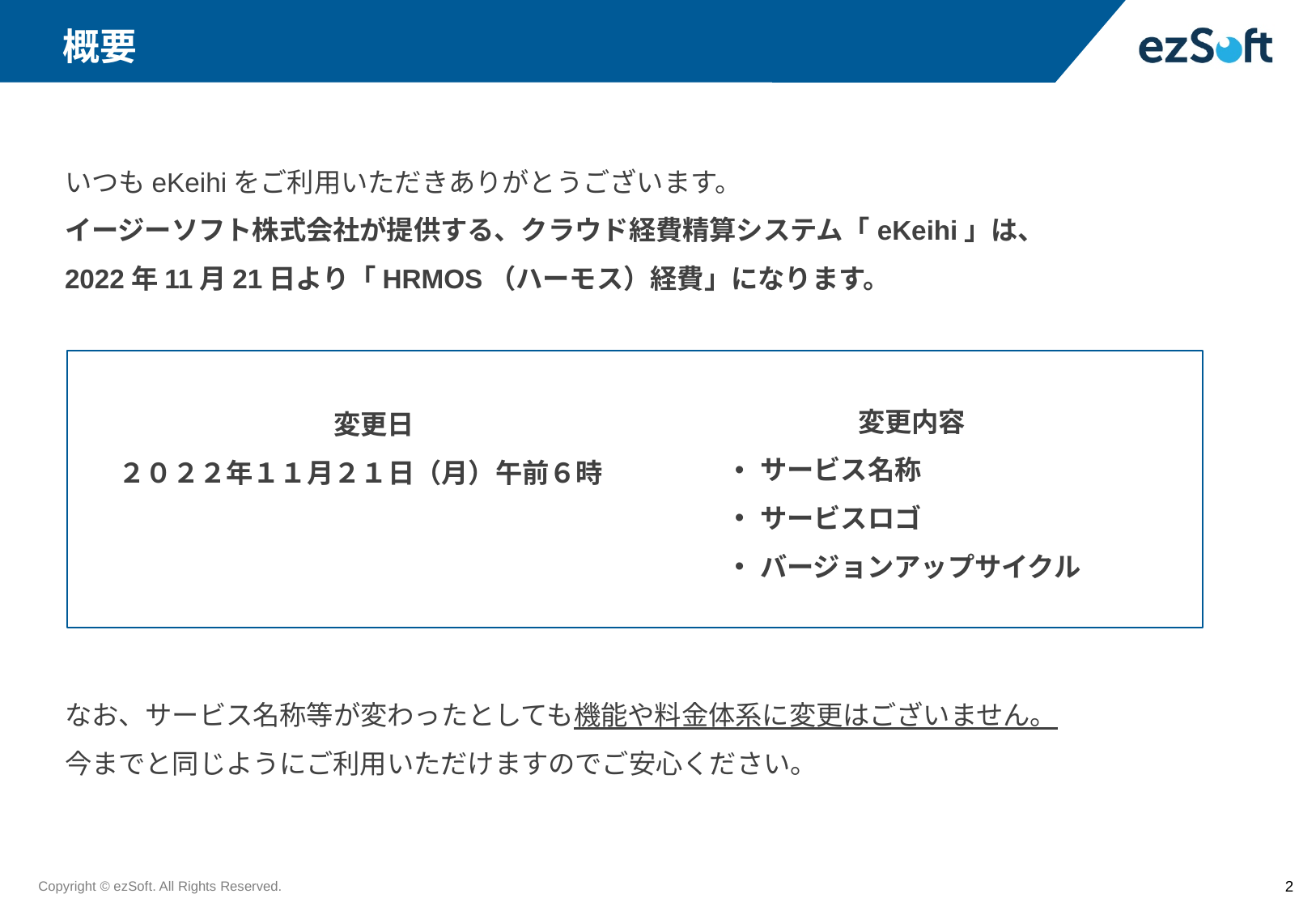

# 概要
いつもeKeihiをご利⽤いただきありがとうございます。
イージーソフト株式会社が提供する、クラウド経費精算システム「eKeihi」は、
2022年11⽉21⽇より「HRMOS（ハーモス）経費」になります。

　　　　　　　　　　変更日
　　２０２２年１１月２１日（月）午前６時

なお、サービス名称等が変わったとしても機能や料金体系に変更はございません。
今までと同じようにご利用いただけますのでご安心ください。

　　　　　変更内容
サービス名称
サービスロゴ
バージョンアップサイクル